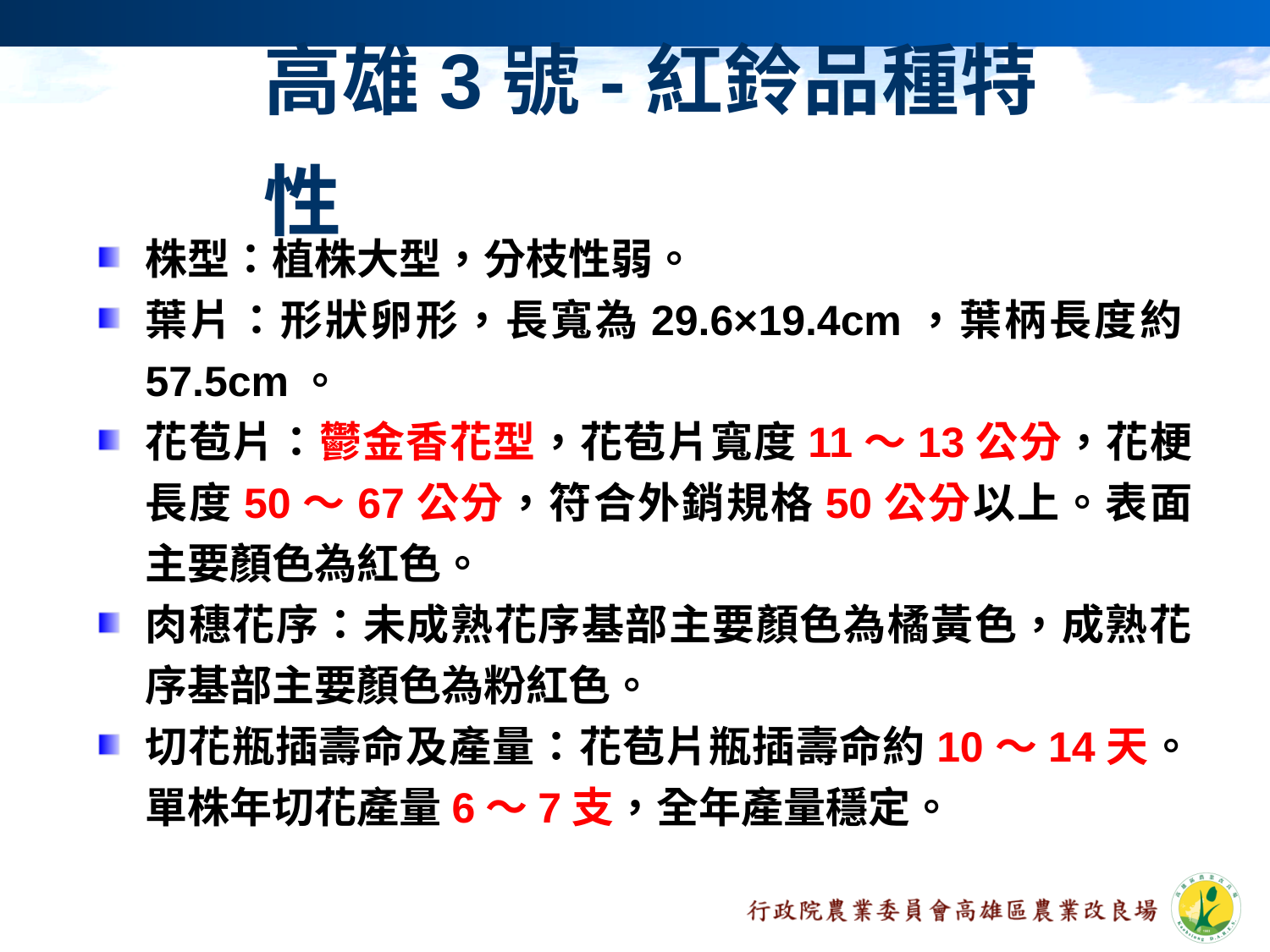

# 高雄3號-紅鈴品種特性
株型：植株大型，分枝性弱。
葉片：形狀卵形，長寬為29.6×19.4cm，葉柄長度約57.5cm。
花苞片：鬱金香花型，花苞片寬度11〜13公分，花梗長度50〜67公分，符合外銷規格50公分以上。表面主要顏色為紅色。
肉穗花序：未成熟花序基部主要顏色為橘黃色，成熟花序基部主要顏色為粉紅色。
切花瓶插壽命及產量：花苞片瓶插壽命約10〜14天。單株年切花產量6〜7支，全年產量穩定。